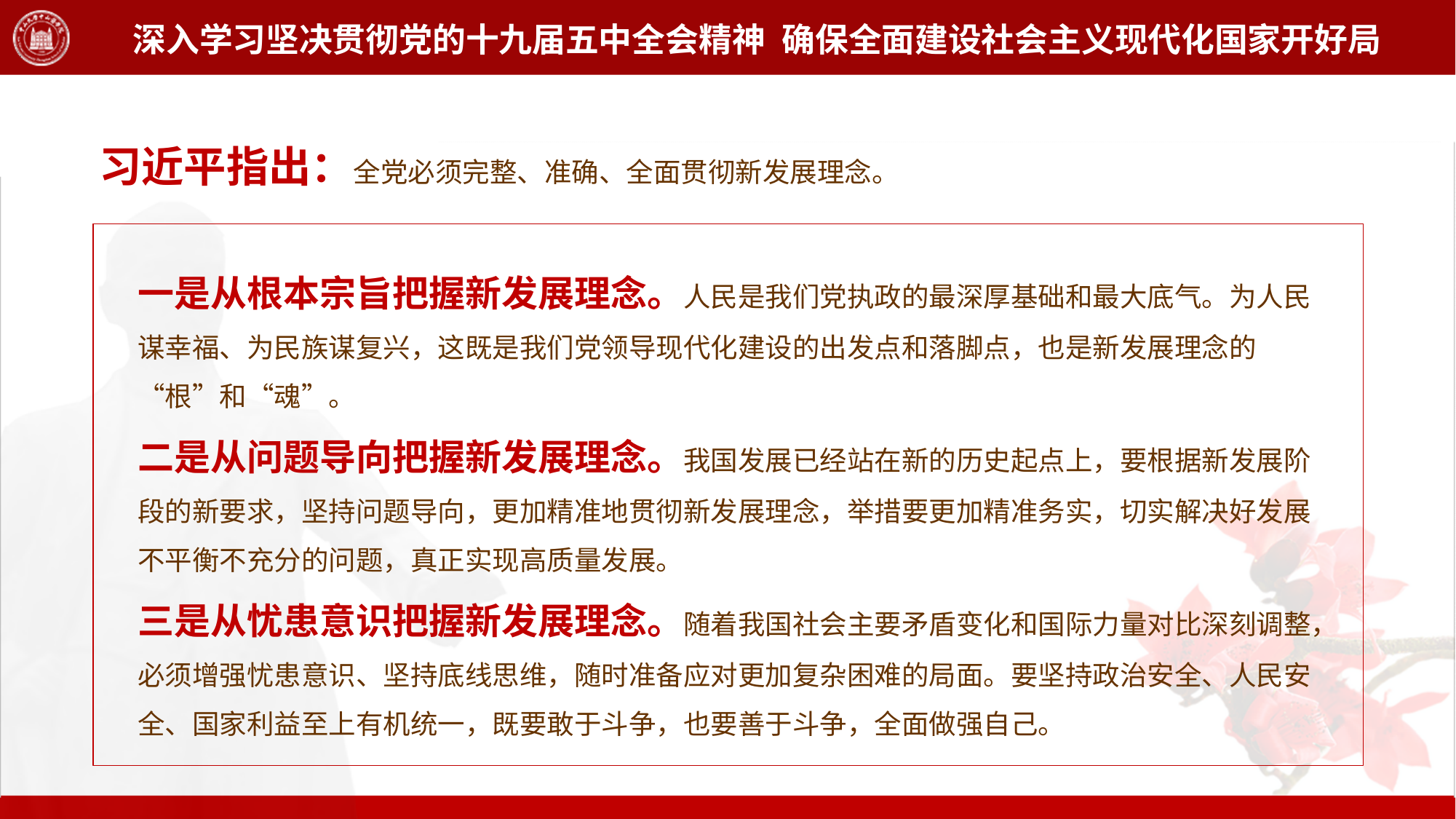

深入学习坚决贯彻党的十九届五中全会精神 确保全面建设社会主义现代化国家开好局
习近平指出：全党必须完整、准确、全面贯彻新发展理念。

一是从根本宗旨把握新发展理念。人民是我们党执政的最深厚基础和最大底气。为人民谋幸福、为民族谋复兴，这既是我们党领导现代化建设的出发点和落脚点，也是新发展理念的“根”和“魂”。
二是从问题导向把握新发展理念。我国发展已经站在新的历史起点上，要根据新发展阶段的新要求，坚持问题导向，更加精准地贯彻新发展理念，举措要更加精准务实，切实解决好发展不平衡不充分的问题，真正实现高质量发展。
三是从忧患意识把握新发展理念。随着我国社会主要矛盾变化和国际力量对比深刻调整，必须增强忧患意识、坚持底线思维，随时准备应对更加复杂困难的局面。要坚持政治安全、人民安全、国家利益至上有机统一，既要敢于斗争，也要善于斗争，全面做强自己。